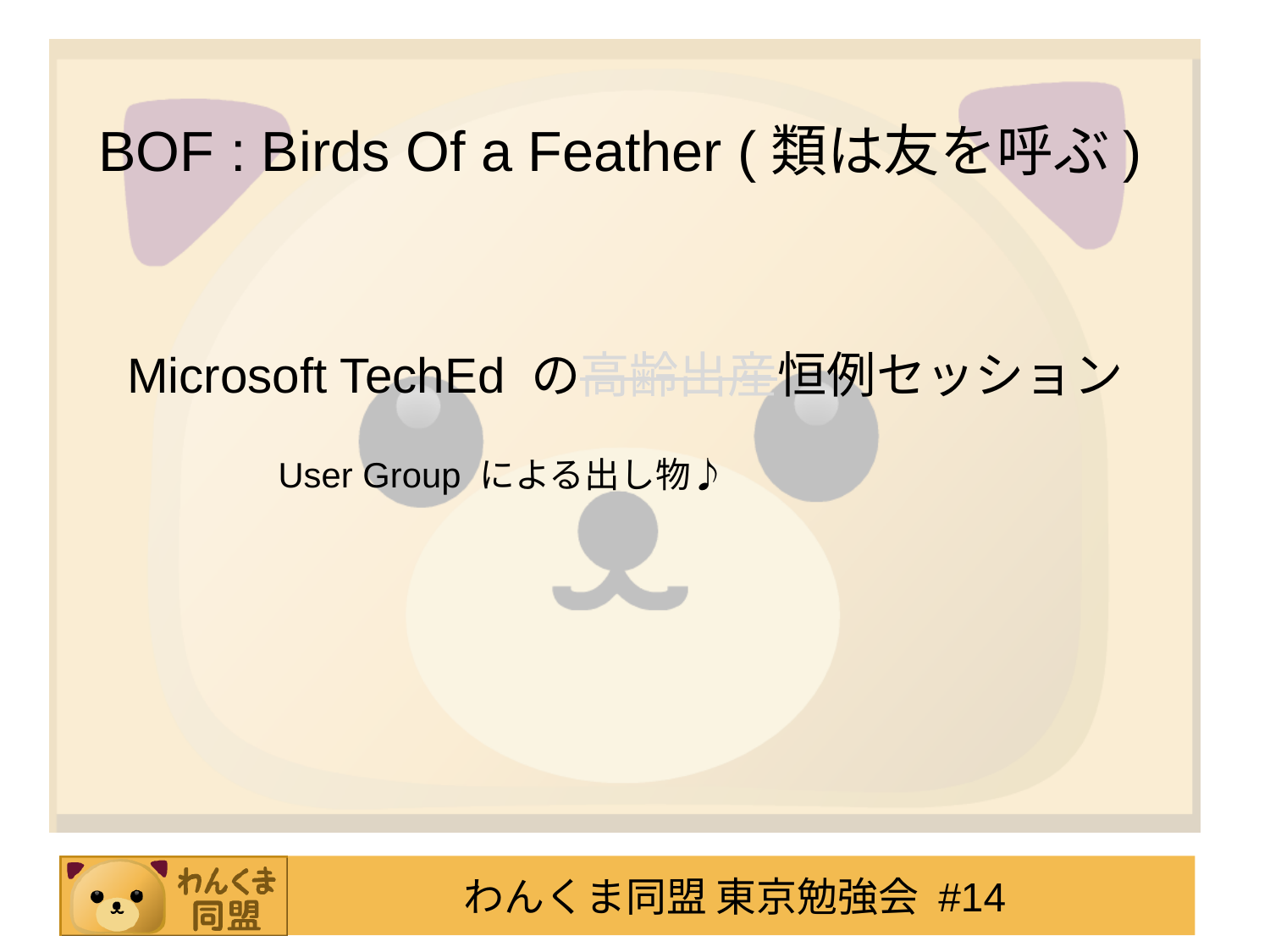

BOF : Birds Of a Feather (類は友を呼ぶ)
Microsoft TechEd の高齢出産恒例セッション
User Group による出し物♪